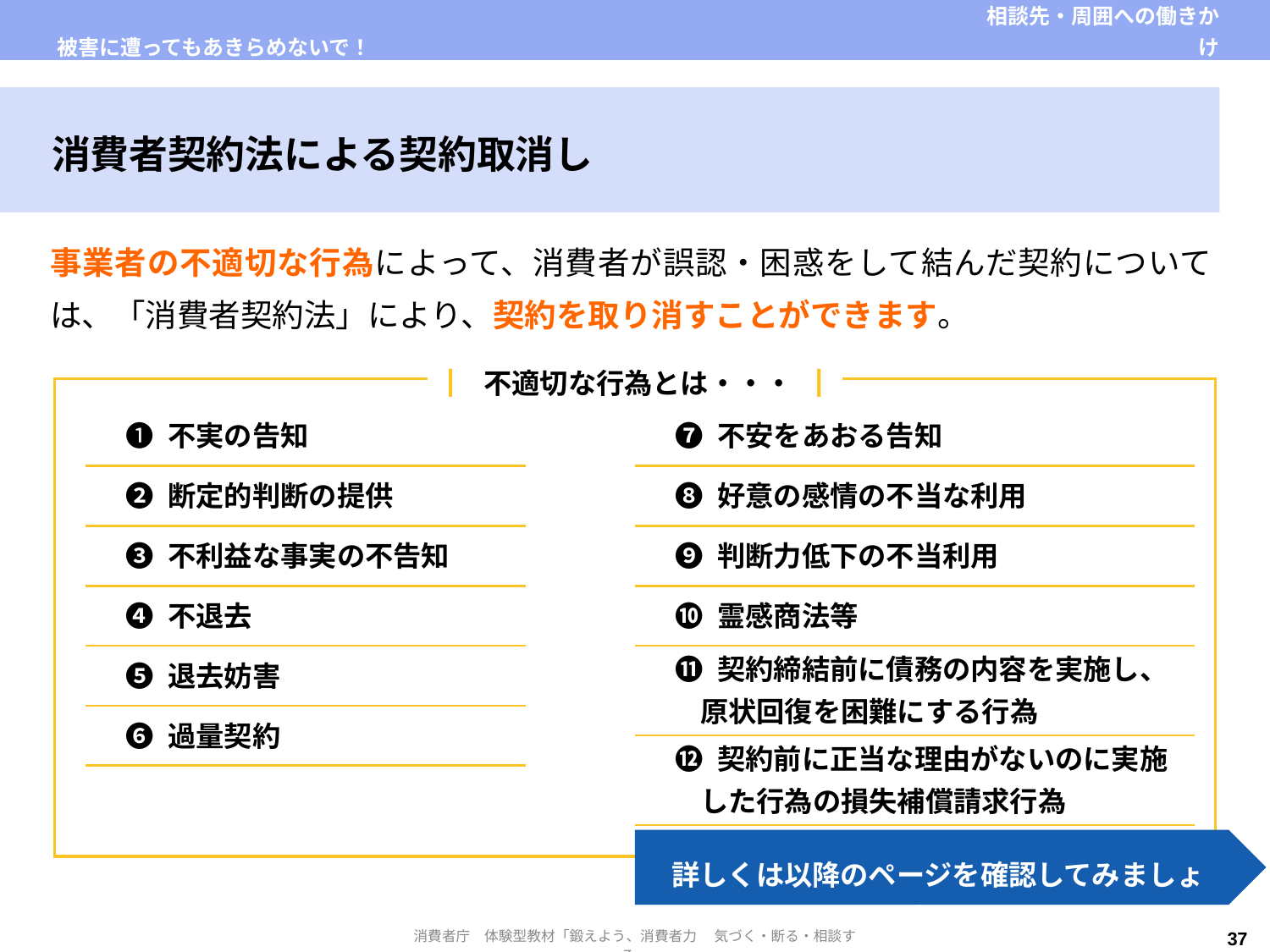

| 被害に遭ってもあきらめないで！ | 相談先・周囲への働きかけ |
| --- | --- |

消費者契約法による契約取消し
事業者の不適切な行為によって、消費者が誤認・困惑をして結んだ契約については、「消費者契約法」により、契約を取り消すことができます。
▏不適切な行為とは・・・▕

| ➊ 不実の告知 |
| --- |
| ➋ 断定的判断の提供 |
| ➌ 不利益な事実の不告知 |
| ➍ 不退去 |
| ➎ 退去妨害 |
| ➏ 過量契約 |
| ➐ 不安をあおる告知 |
| --- |
| ➑ 好意の感情の不当な利用 |
| ➒ 判断力低下の不当利用 |
| ➓ 霊感商法等 |
| ⓫ 契約締結前に債務の内容を実施し、 原状回復を困難にする行為 |
| ⓬ 契約前に正当な理由がないのに実施 した行為の損失補償請求行為 |

詳しくは以降のページを確認してみましょう。